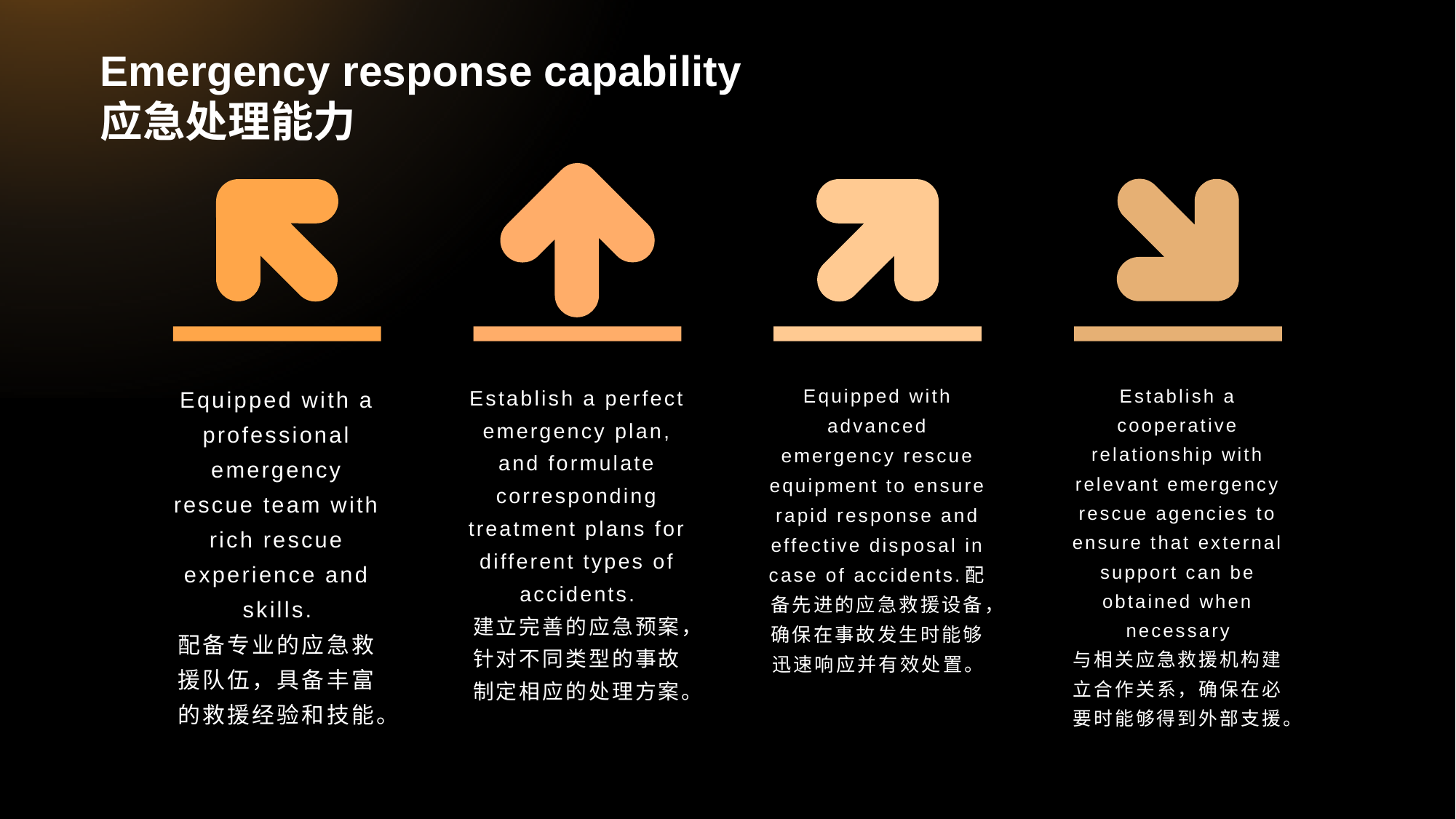

# Emergency response capability 应急处理能力

Equipped with a professional emergency rescue team with rich rescue experience and skills.
配备专业的应急救援队伍，具备丰富的救援经验和技能。
Establish a perfect emergency plan, and formulate corresponding treatment plans for different types of accidents.
建立完善的应急预案，针对不同类型的事故制定相应的处理方案。
Equipped with advanced emergency rescue equipment to ensure rapid response and effective disposal in case of accidents.配备先进的应急救援设备，确保在事故发生时能够迅速响应并有效处置。
Establish a cooperative relationship with relevant emergency rescue agencies to ensure that external support can be obtained when necessary
与相关应急救援机构建立合作关系，确保在必要时能够得到外部支援。